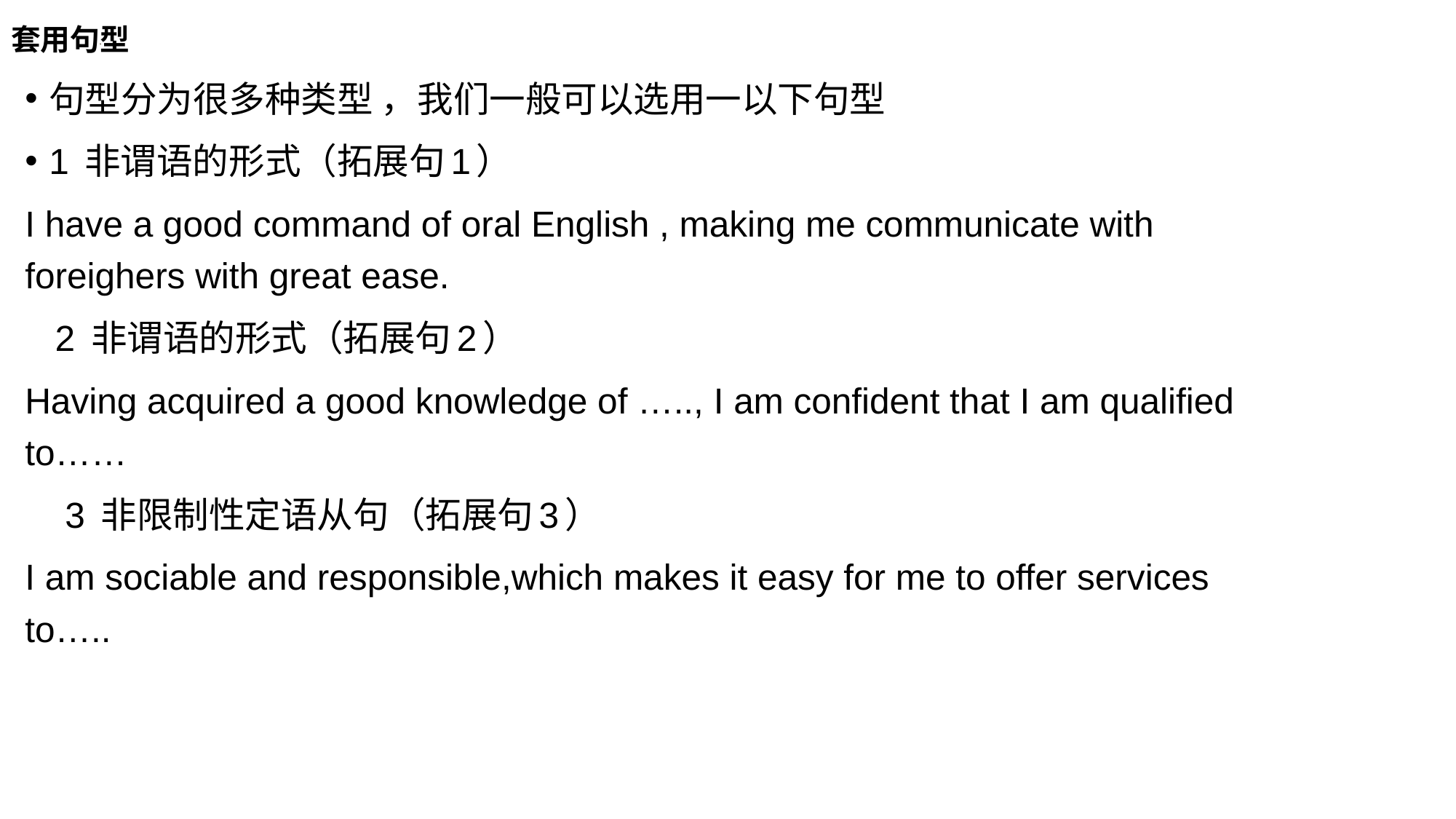

# 套用句型
句型分为很多种类型 ，我们一般可以选用一以下句型
1 非谓语的形式（拓展句1）
I have a good command of oral English , making me communicate with foreighers with great ease.
   2 非谓语的形式（拓展句2）
Having acquired a good knowledge of ….., I am confident that I am qualified to……
    3 非限制性定语从句（拓展句3）
I am sociable and responsible,which makes it easy for me to offer services to…..